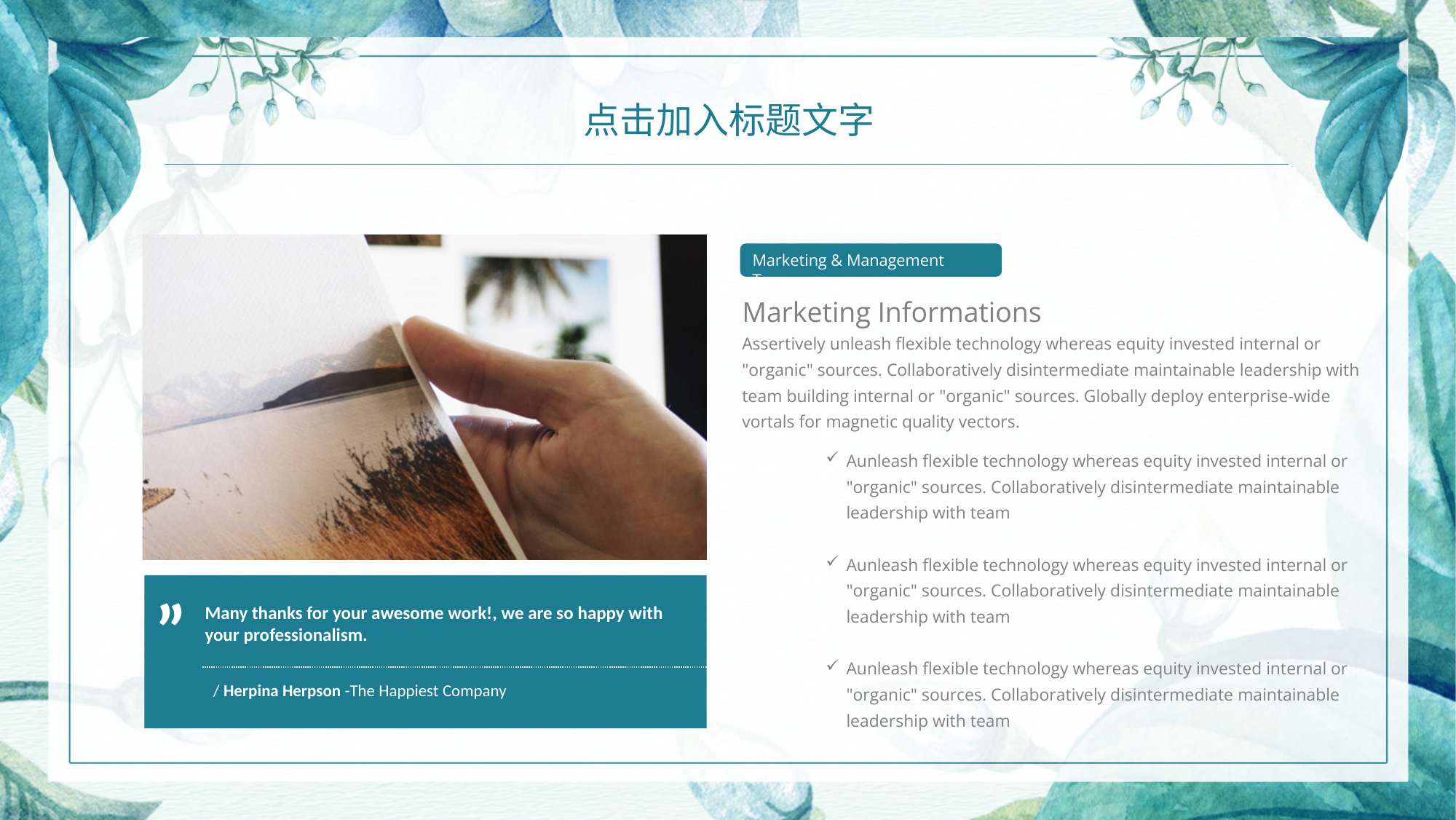

点击加入标题文字

”
Many thanks for your awesome work!, we are so happy with your professionalism.
/ Herpina Herpson -The Happiest Company
Marketing & Management Team
Marketing Informations
Assertively unleash flexible technology whereas equity invested internal or "organic" sources. Collaboratively disintermediate maintainable leadership with team building internal or "organic" sources. Globally deploy enterprise-wide vortals for magnetic quality vectors.
Aunleash flexible technology whereas equity invested internal or "organic" sources. Collaboratively disintermediate maintainable leadership with team

Aunleash flexible technology whereas equity invested internal or "organic" sources. Collaboratively disintermediate maintainable leadership with team

Aunleash flexible technology whereas equity invested internal or "organic" sources. Collaboratively disintermediate maintainable leadership with team